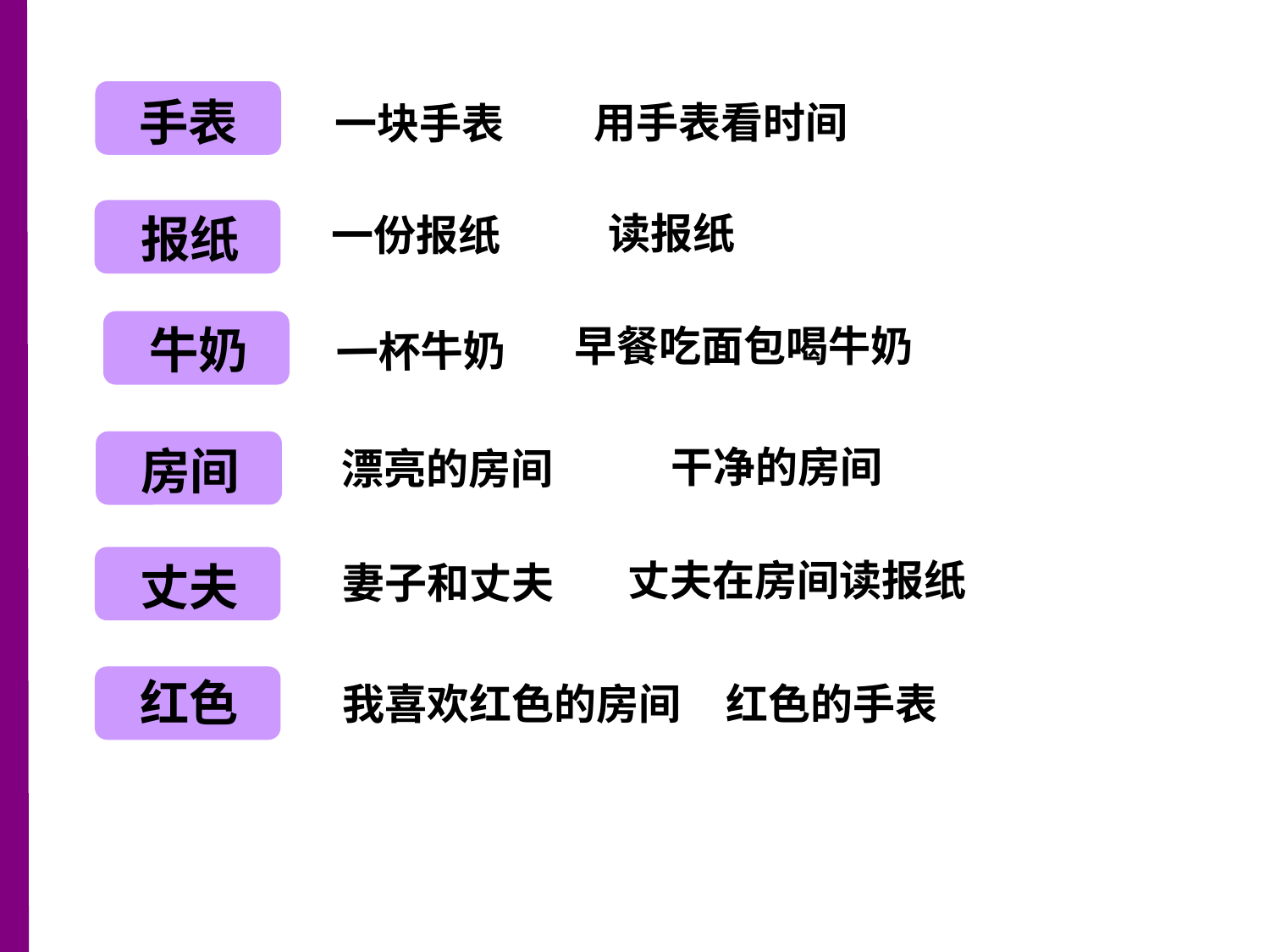

手表
用手表看时间
一块手表

报纸
读报纸
一份报纸

牛奶
早餐吃面包喝牛奶
一杯牛奶

房间
干净的房间
漂亮的房间

丈夫
丈夫在房间读报纸
妻子和丈夫
红色

我喜欢红色的房间
红色的手表